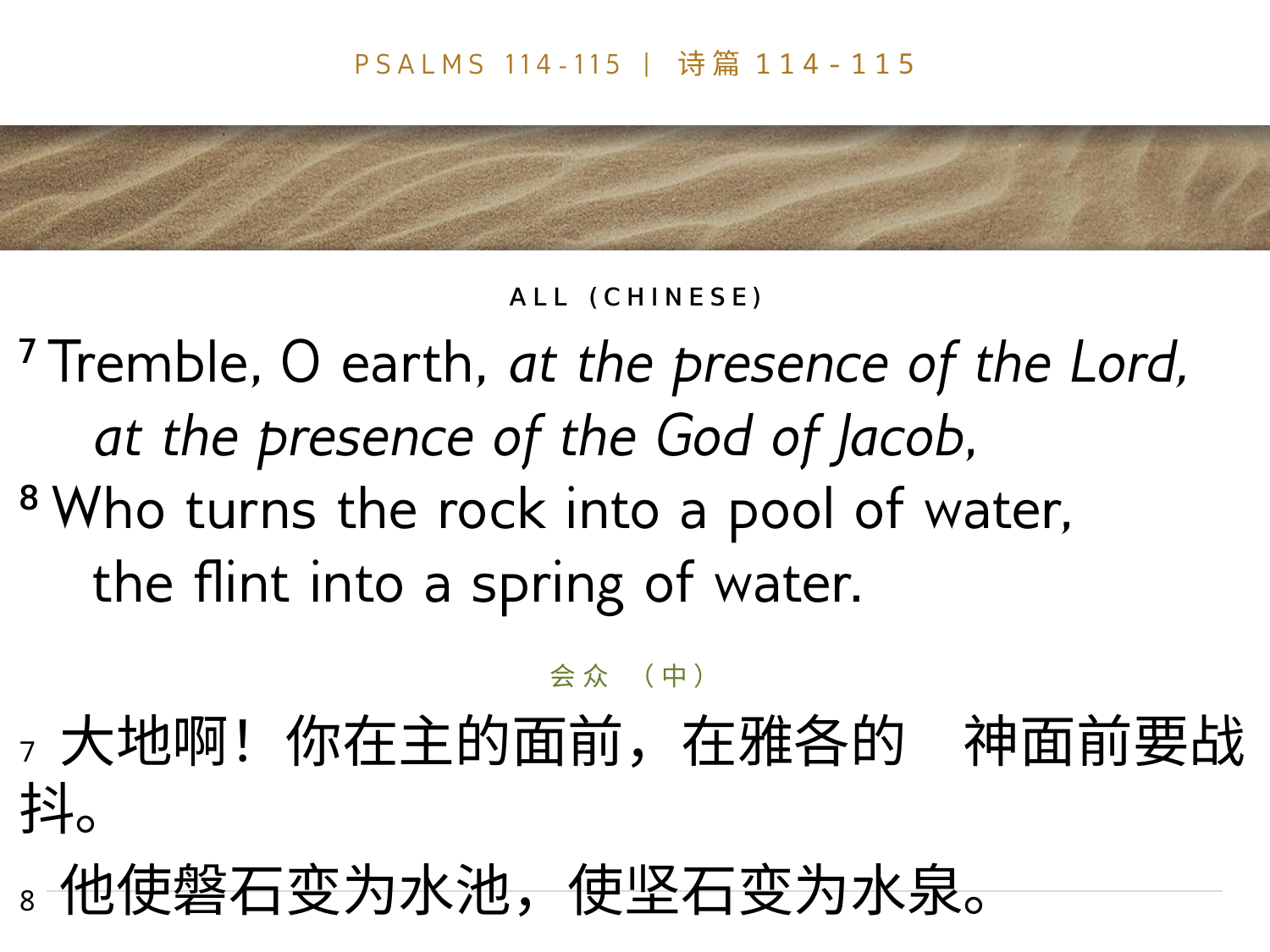

# PSALMS 114-115 | 诗篇114-115
ALL (CHINESE)
7 Tremble, O earth, at the presence of the Lord,
    at the presence of the God of Jacob,
8 Who turns the rock into a pool of water,
    the flint into a spring of water.

会众 （中）
7 大地啊！你在主的面前，在雅各的　神面前要战抖。
8 他使磐石变为水池，使坚石变为水泉。